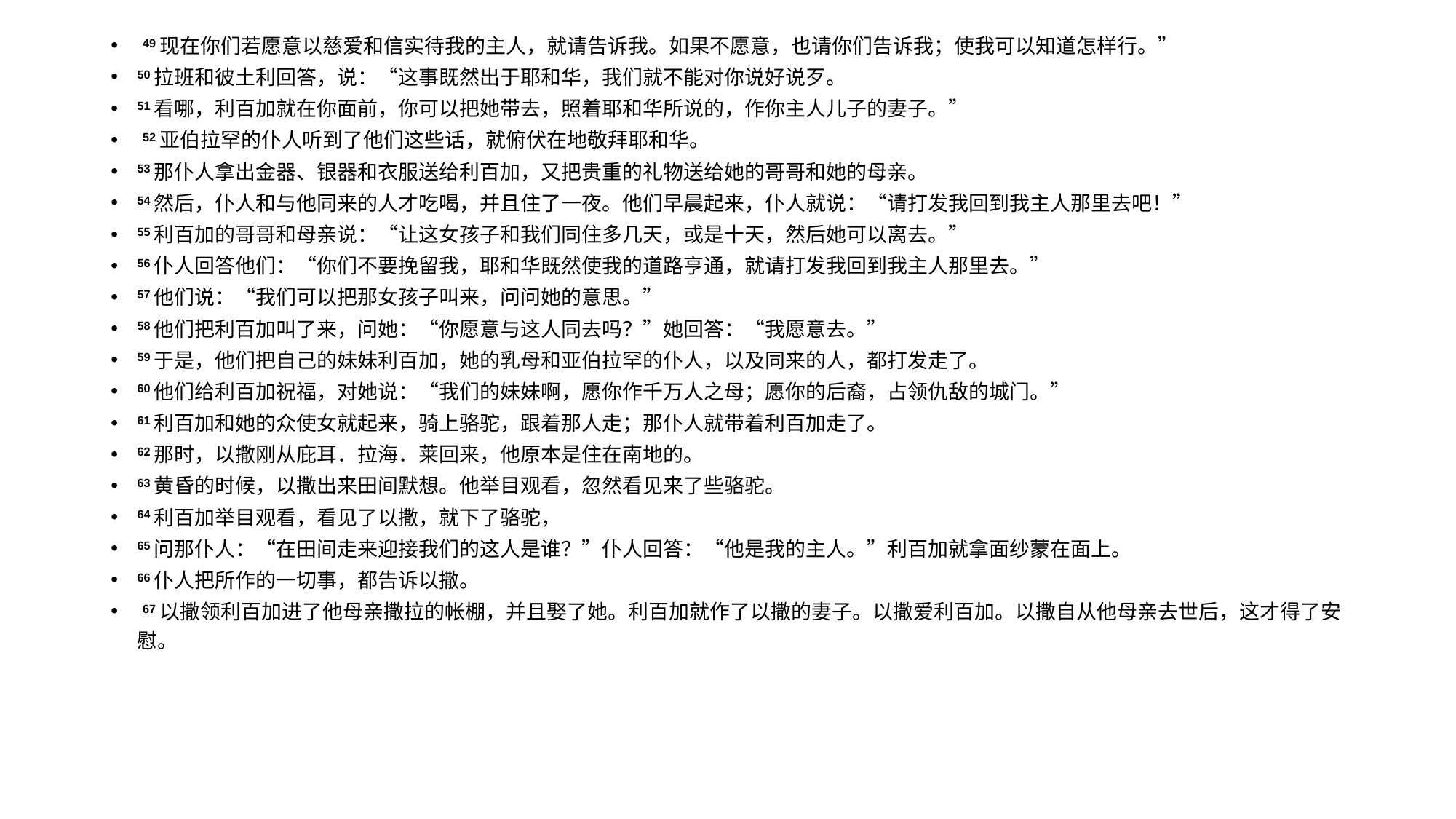

49 现在你们若愿意以慈爱和信实待我的主人，就请告诉我。如果不愿意，也请你们告诉我；使我可以知道怎样行。”
50 拉班和彼土利回答，说：“这事既然出于耶和华，我们就不能对你说好说歹。
51 看哪，利百加就在你面前，你可以把她带去，照着耶和华所说的，作你主人儿子的妻子。”
 52 亚伯拉罕的仆人听到了他们这些话，就俯伏在地敬拜耶和华。
53 那仆人拿出金器、银器和衣服送给利百加，又把贵重的礼物送给她的哥哥和她的母亲。
54 然后，仆人和与他同来的人才吃喝，并且住了一夜。他们早晨起来，仆人就说：“请打发我回到我主人那里去吧！”
55 利百加的哥哥和母亲说：“让这女孩子和我们同住多几天，或是十天，然后她可以离去。”
56 仆人回答他们：“你们不要挽留我，耶和华既然使我的道路亨通，就请打发我回到我主人那里去。”
57 他们说：“我们可以把那女孩子叫来，问问她的意思。”
58 他们把利百加叫了来，问她：“你愿意与这人同去吗？”她回答：“我愿意去。”
59 于是，他们把自己的妹妹利百加，她的乳母和亚伯拉罕的仆人，以及同来的人，都打发走了。
60 他们给利百加祝福，对她说：“我们的妹妹啊，愿你作千万人之母；愿你的后裔，占领仇敌的城门。”
61 利百加和她的众使女就起来，骑上骆驼，跟着那人走；那仆人就带着利百加走了。
62 那时，以撒刚从庇耳．拉海．莱回来，他原本是住在南地的。
63 黄昏的时候，以撒出来田间默想。他举目观看，忽然看见来了些骆驼。
64 利百加举目观看，看见了以撒，就下了骆驼，
65 问那仆人：“在田间走来迎接我们的这人是谁？”仆人回答：“他是我的主人。”利百加就拿面纱蒙在面上。
66 仆人把所作的一切事，都告诉以撒。
 67 以撒领利百加进了他母亲撒拉的帐棚，并且娶了她。利百加就作了以撒的妻子。以撒爱利百加。以撒自从他母亲去世后，这才得了安慰。